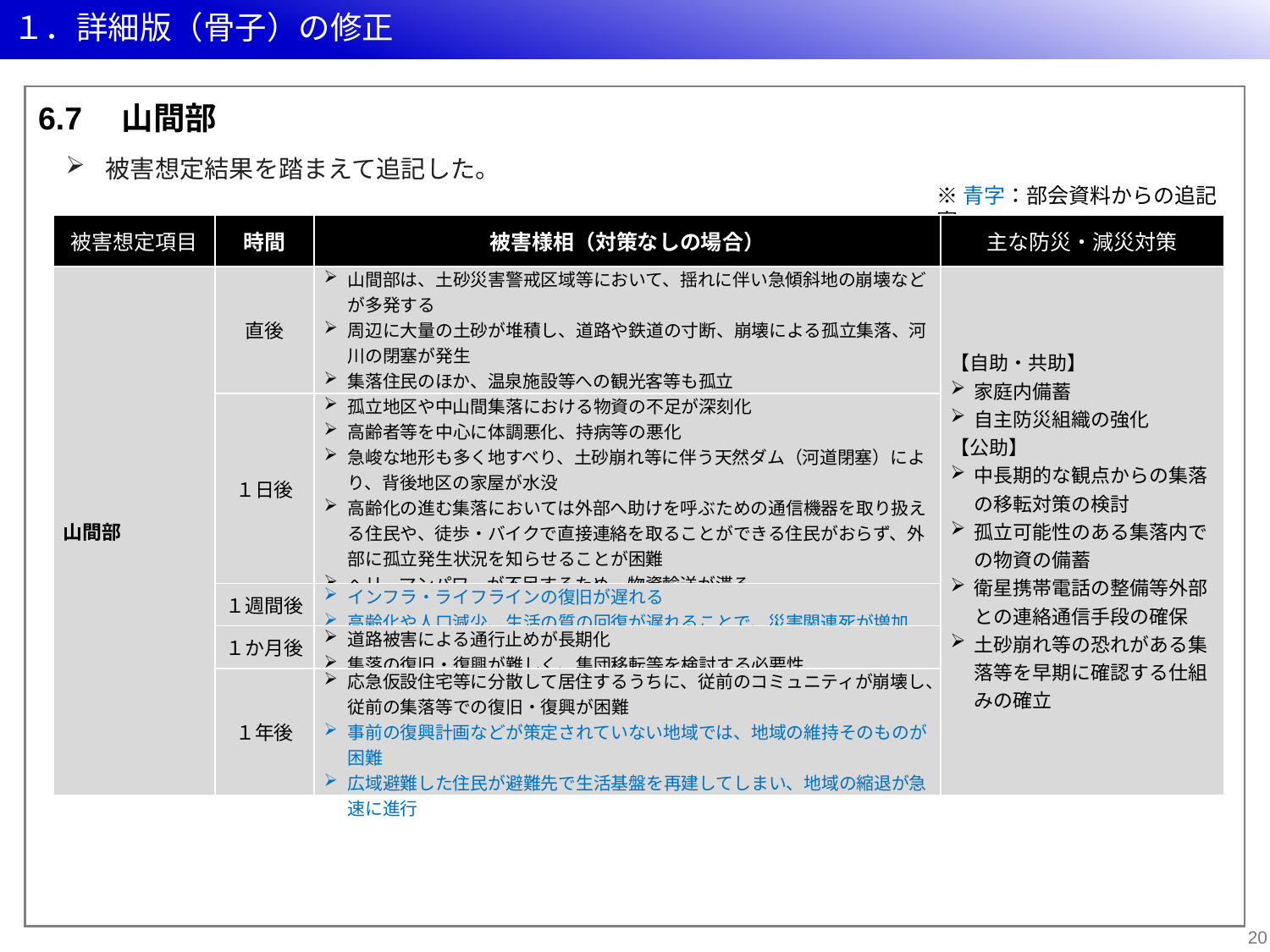

# １．詳細版（骨子）の修正
6.7　山間部
被害想定結果を踏まえて追記した。
※青字：部会資料からの追記案
| 被害想定項目 | 時間 | 被害様相（対策なしの場合） | 主な防災・減災対策 |
| --- | --- | --- | --- |
| 山間部 | 直後 | 山間部は、土砂災害警戒区域等において、揺れに伴い急傾斜地の崩壊などが多発する 周辺に大量の土砂が堆積し、道路や鉄道の寸断、崩壊による孤立集落、河川の閉塞が発生 集落住民のほか、温泉施設等への観光客等も孤立 通信手段が断絶し、情報の確認や伝達が困難な状況が発生 | 【自助・共助】 家庭内備蓄 自主防災組織の強化 【公助】 中長期的な観点からの集落の移転対策の検討 孤立可能性のある集落内での物資の備蓄 衛星携帯電話の整備等外部との連絡通信手段の確保 土砂崩れ等の恐れがある集落等を早期に確認する仕組みの確立 |
|  | １日後 | 孤立地区や中山間集落における物資の不足が深刻化 高齢者等を中心に体調悪化、持病等の悪化 急峻な地形も多く地すべり、土砂崩れ等に伴う天然ダム（河道閉塞）により、背後地区の家屋が水没 高齢化の進む集落においては外部へ助けを呼ぶための通信機器を取り扱える住民や、徒歩・バイクで直接連絡を取ることができる住民がおらず、外部に孤立発生状況を知らせることが困難 ヘリ、マンパワーが不足するため、物資輸送が滞る ２次避難に向けた調整（情報の共有）が滞る |  |
|  | １週間後 | インフラ・ライフラインの復旧が遅れる 高齢化や人口減少、生活の質の回復が遅れることで、災害関連死が増加 |  |
|  | １か月後 | 道路被害による通行止めが長期化 集落の復旧・復興が難しく、集団移転等を検討する必要性 |  |
|  | １年後 | 応急仮設住宅等に分散して居住するうちに、従前のコミュニティが崩壊し、従前の集落等での復旧・復興が困難 事前の復興計画などが策定されていない地域では、地域の維持そのものが困難 広域避難した住民が避難先で生活基盤を再建してしまい、地域の縮退が急速に進行 |  |
20